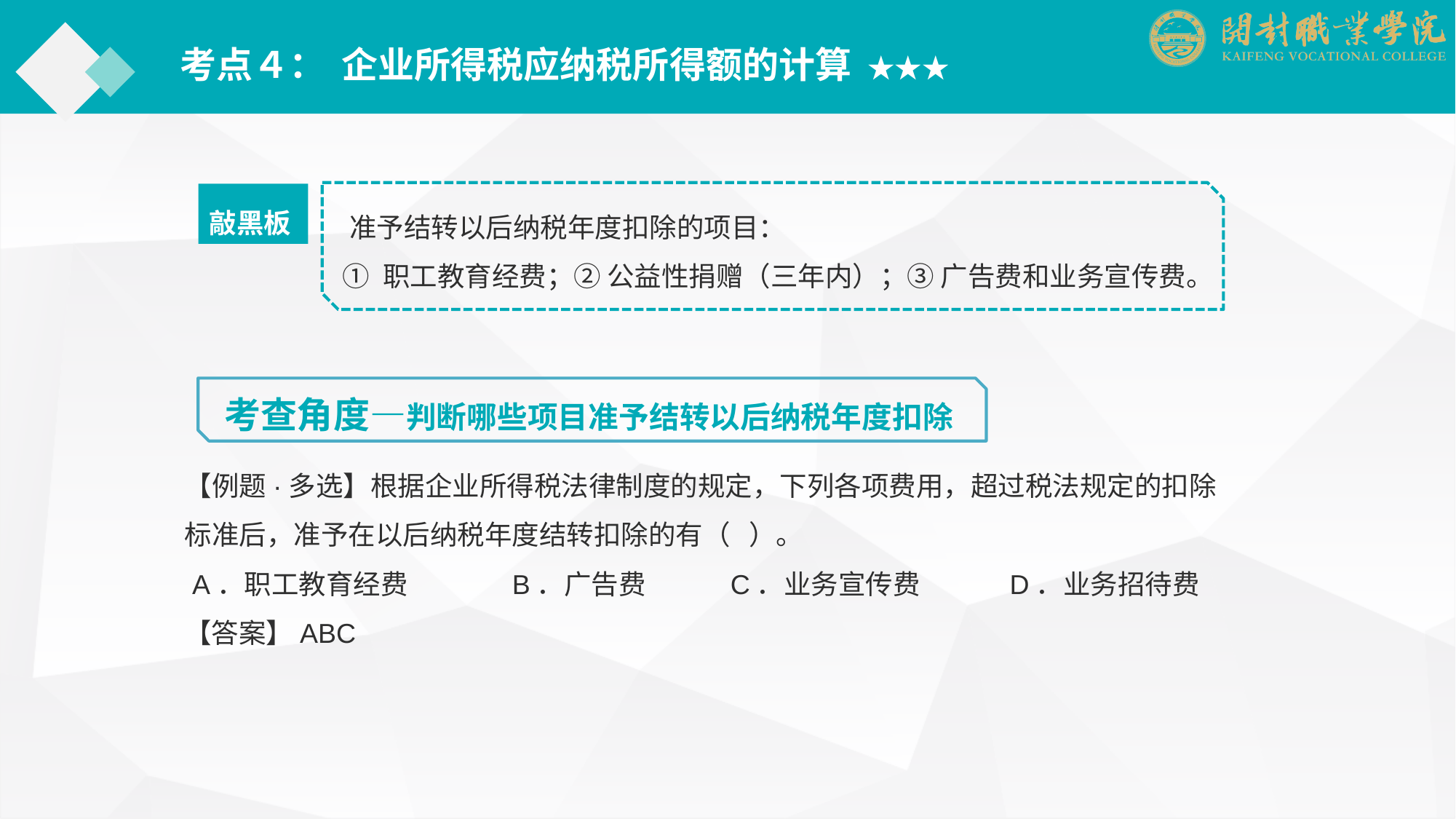

考点４：  企业所得税应纳税所得额的计算  ★★★

敲黑板
    准予结转以后纳税年度扣除的项目：
    ① 职工教育经费；② 公益性捐赠（三年内）；③ 广告费和业务宣传费。
考查角度—判断哪些项目准予结转以后纳税年度扣除

【例题·多选】根据企业所得税法律制度的规定，下列各项费用，超过税法规定的扣除标准后，准予在以后纳税年度结转扣除的有（   ）。
 A．职工教育经费	B．广告费	C．业务宣传费	　　D．业务招待费
【答案】ABC